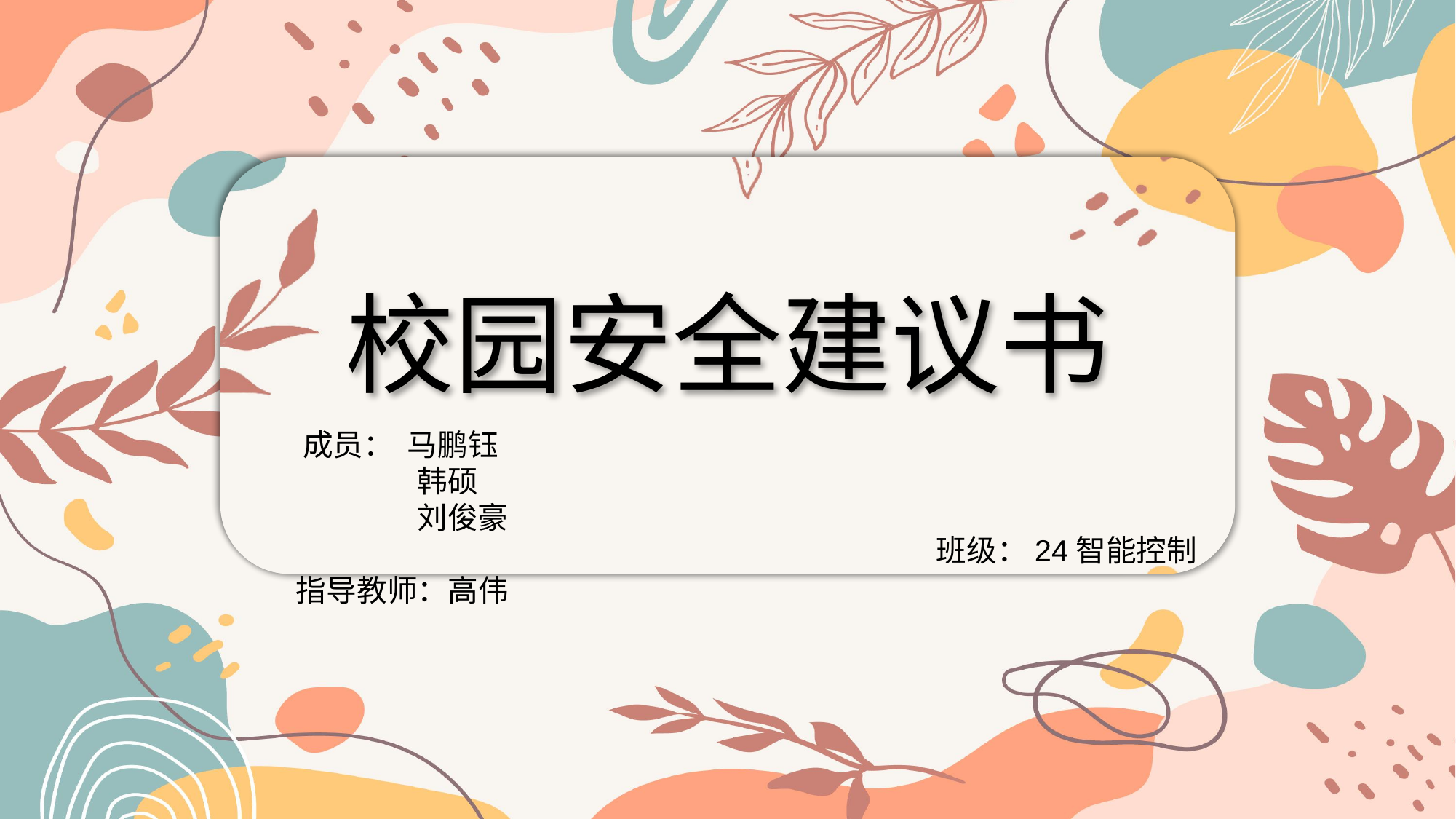

校园安全建议书
  成员：  马鹏钰
                   韩硕
                   刘俊豪

 指导教师：高伟
班级：24智能控制